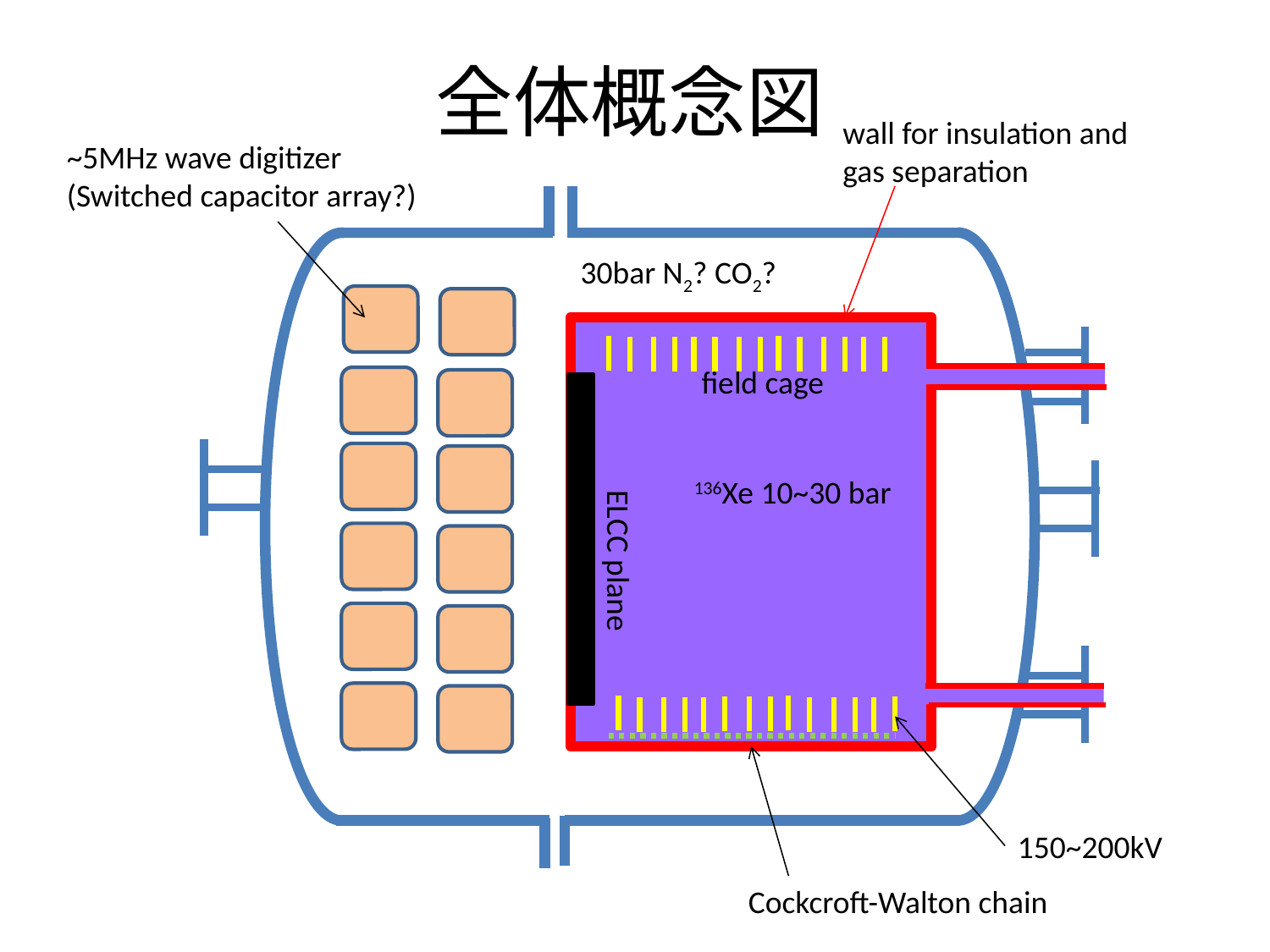

# 全体概念図
wall for insulation and gas separation
~5MHz wave digitizer
(Switched capacitor array?)

30bar N2? CO2?

field cage

136Xe 10~30 bar

ELCC plane

150~200kV
Cockcroft-Walton chain